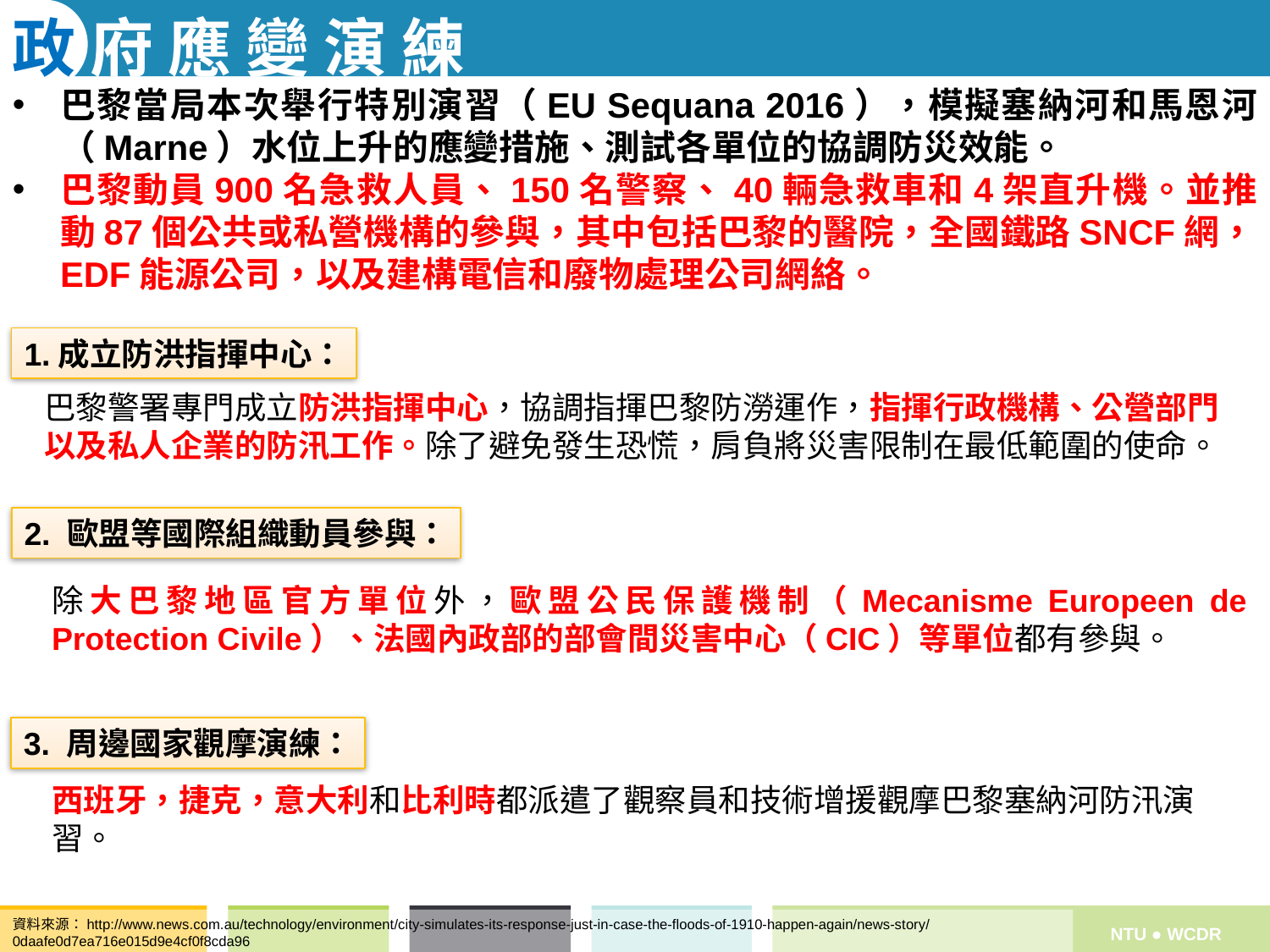

政 府 應 變 演 練
巴黎當局本次舉行特別演習（EU Sequana 2016），模擬塞納河和馬恩河（Marne）水位上升的應變措施、測試各單位的協調防災效能。
巴黎動員900名急救人員、150名警察、40輛急救車和4架直升機。並推動87個公共或私營機構的參與，其中包括巴黎的醫院，全國鐵路SNCF網，EDF能源公司，以及建構電信和廢物處理公司網絡。
1.成立防洪指揮中心：
巴黎警署專門成立防洪指揮中心，協調指揮巴黎防澇運作，指揮行政機構、公營部門以及私人企業的防汛工作。除了避免發生恐慌，肩負將災害限制在最低範圍的使命。
2. 歐盟等國際組織動員參與：
除大巴黎地區官方單位外，歐盟公民保護機制（Mecanisme Europeen de Protection Civile）、法國內政部的部會間災害中心（CIC）等單位都有參與。
3. 周邊國家觀摩演練：
西班牙，捷克，意大利和比利時都派遣了觀察員和技術增援觀摩巴黎塞納河防汛演習。
資料來源：http://www.news.com.au/technology/environment/city-simulates-its-response-just-in-case-the-floods-of-1910-happen-again/news-story/0daafe0d7ea716e015d9e4cf0f8cda96